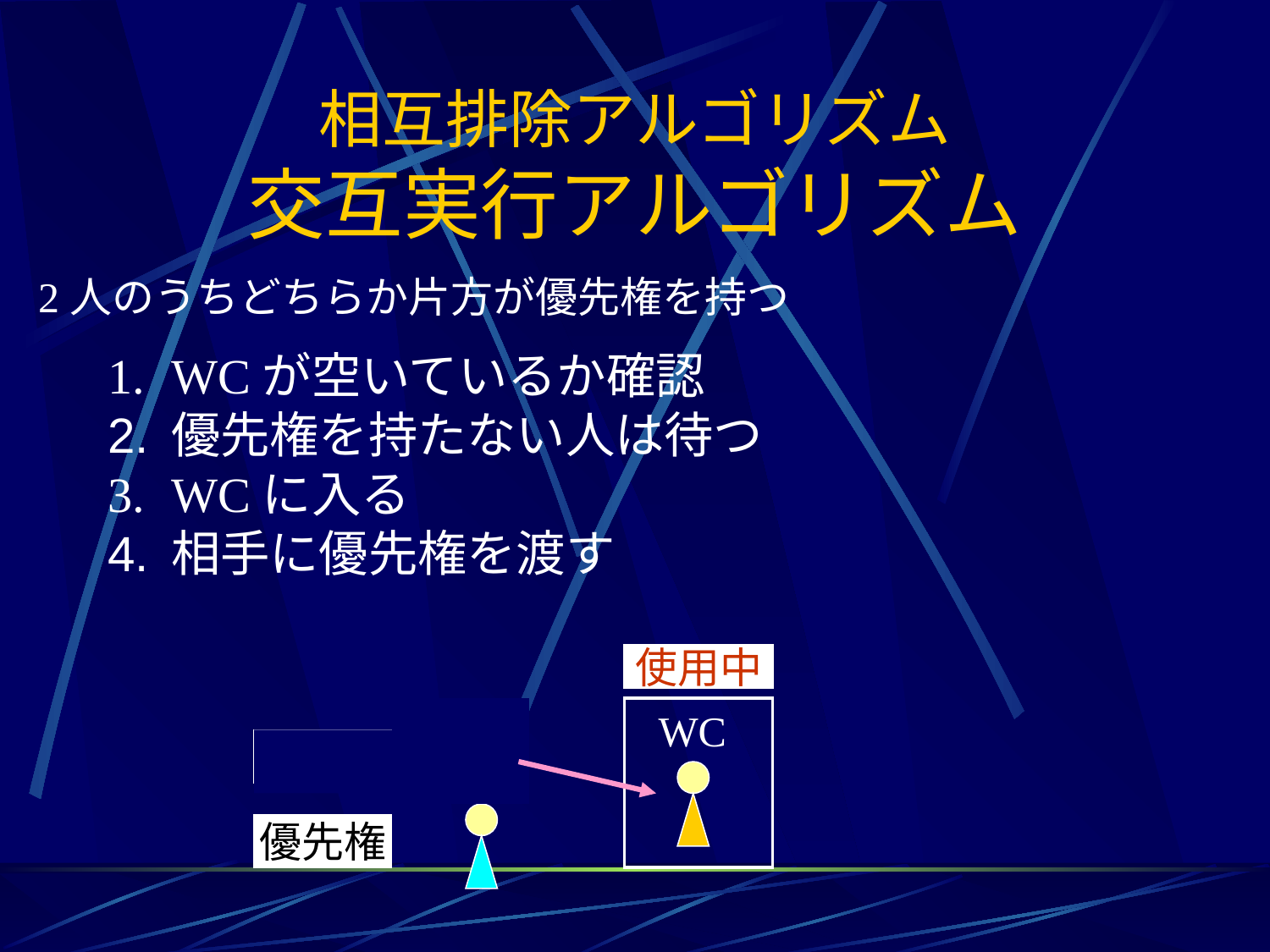

# 相互排除アルゴリズム 交互実行アルゴリズム
2人のうちどちらか片方が優先権を持つ
WCが空いているか確認
優先権を持たない人は待つ
WCに入る
相手に優先権を渡す
使用中

WC

優先権

優先権